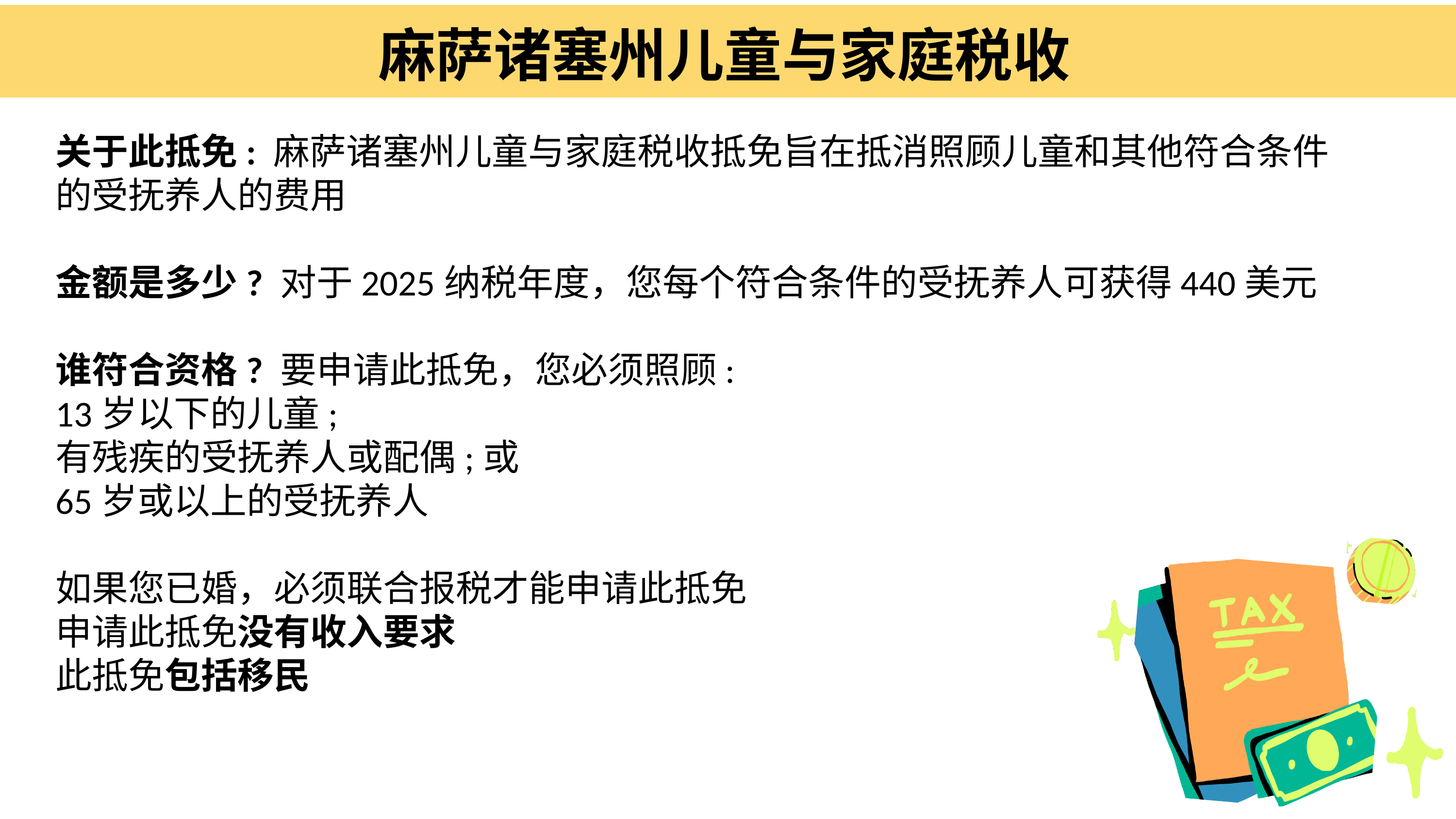

麻萨诸塞州儿童与家庭税收
关于此抵免: 麻萨诸塞州儿童与家庭税收抵免旨在抵消照顾儿童和其他符合条件的受抚养人的费用

金额是多少? 对于2025纳税年度，您每个符合条件的受抚养人可获得440美元

谁符合资格? 要申请此抵免，您必须照顾:
13岁以下的儿童;
有残疾的受抚养人或配偶;或
65岁或以上的受抚养人

如果您已婚，必须联合报税才能申请此抵免
申请此抵免没有收入要求
此抵免包括移民